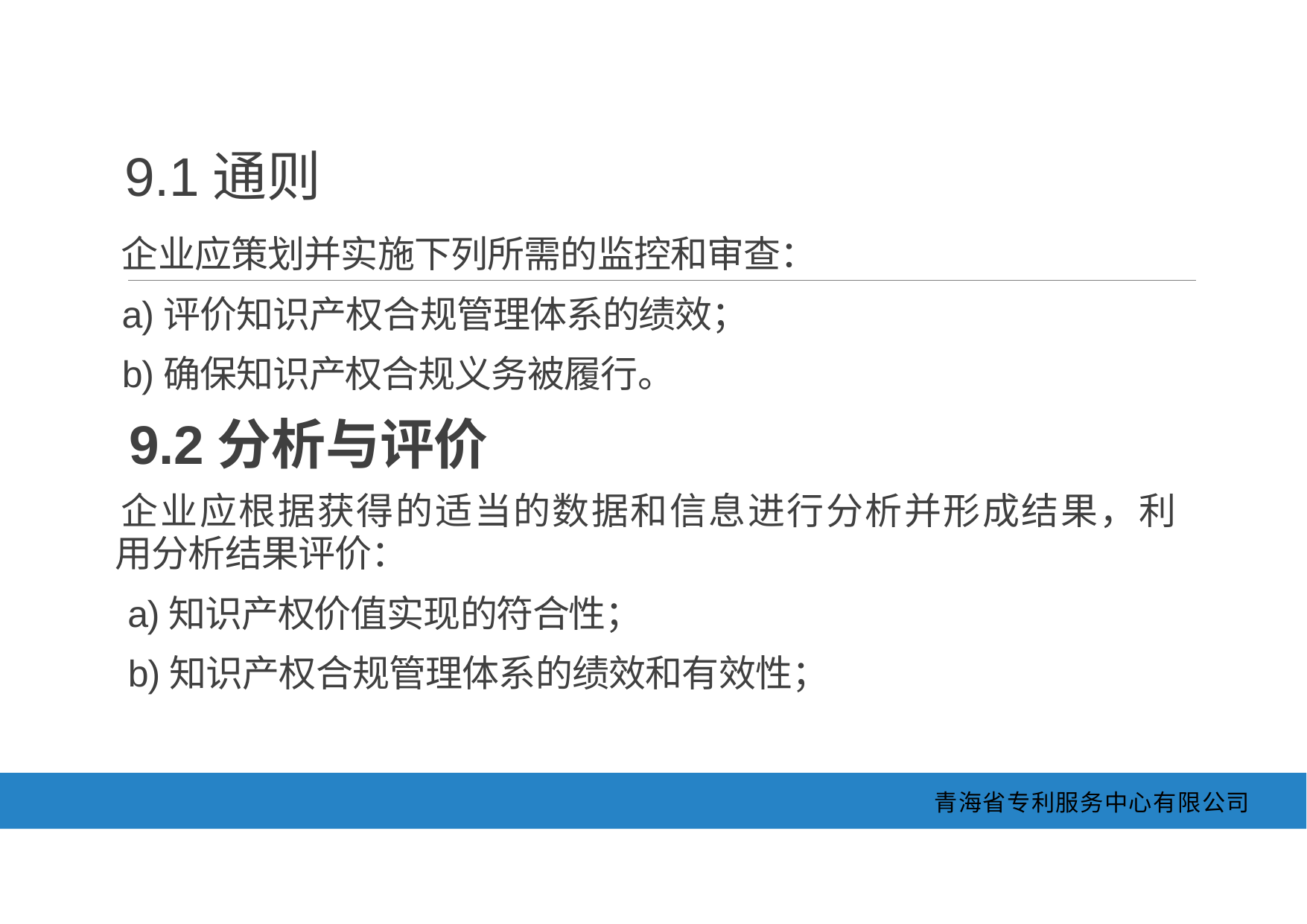

9.1通则

企业应策划并实施下列所需的监控和审查：

a)评价知识产权合规管理体系的绩效；
b)确保知识产权合规义务被履行。
9.2分析与评价
企业应根据获得的适当的数据和信息进行分析并形成结果，利 用分析结果评价：
a)知识产权价值实现的符合性；

b)知识产权合规管理体系的绩效和有效性；

青海省专利服务中心有限公司